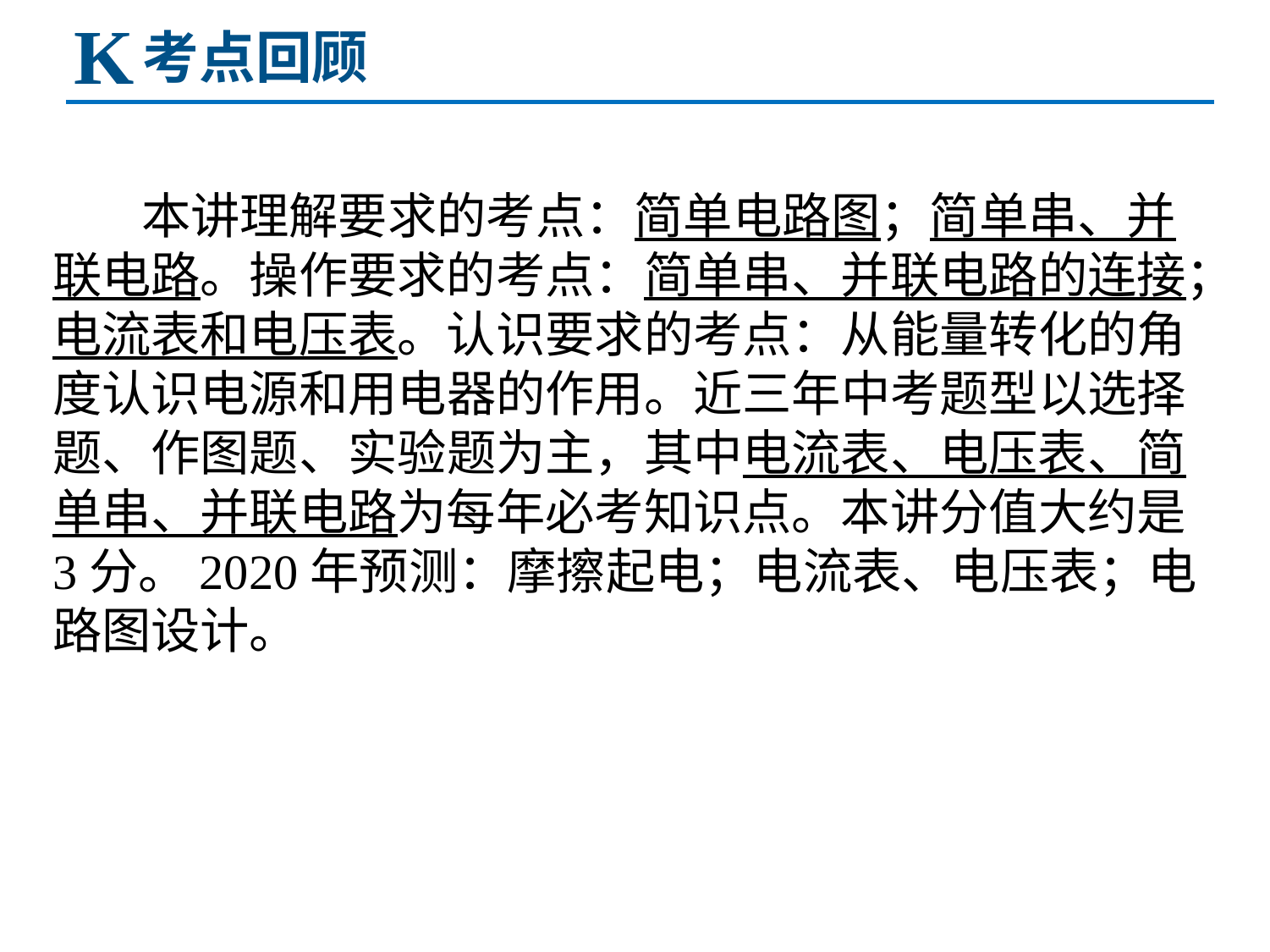

K
考点回顾
       本讲理解要求的考点：简单电路图；简单串、并联电路。操作要求的考点：简单串、并联电路的连接；电流表和电压表。认识要求的考点：从能量转化的角度认识电源和用电器的作用。近三年中考题型以选择题、作图题、实验题为主，其中电流表、电压表、简单串、并联电路为每年必考知识点。本讲分值大约是3分。2020年预测：摩擦起电；电流表、电压表；电路图设计。